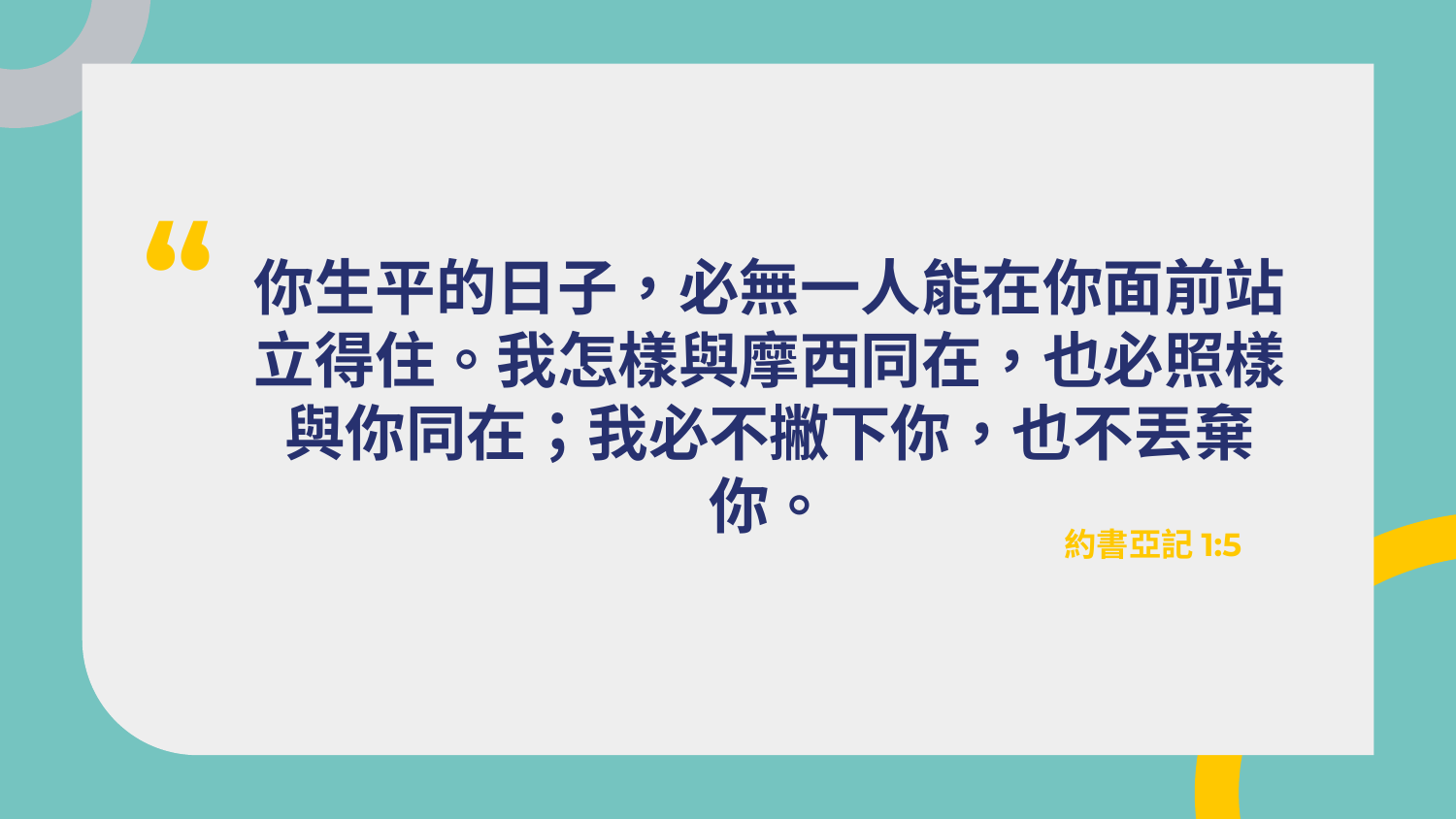

“
# 你生平的日子，必無一人能在你面前站立得住。我怎樣與摩西同在，也必照樣與你同在；我必不撇下你，也不丟棄你。
約書亞記1:5